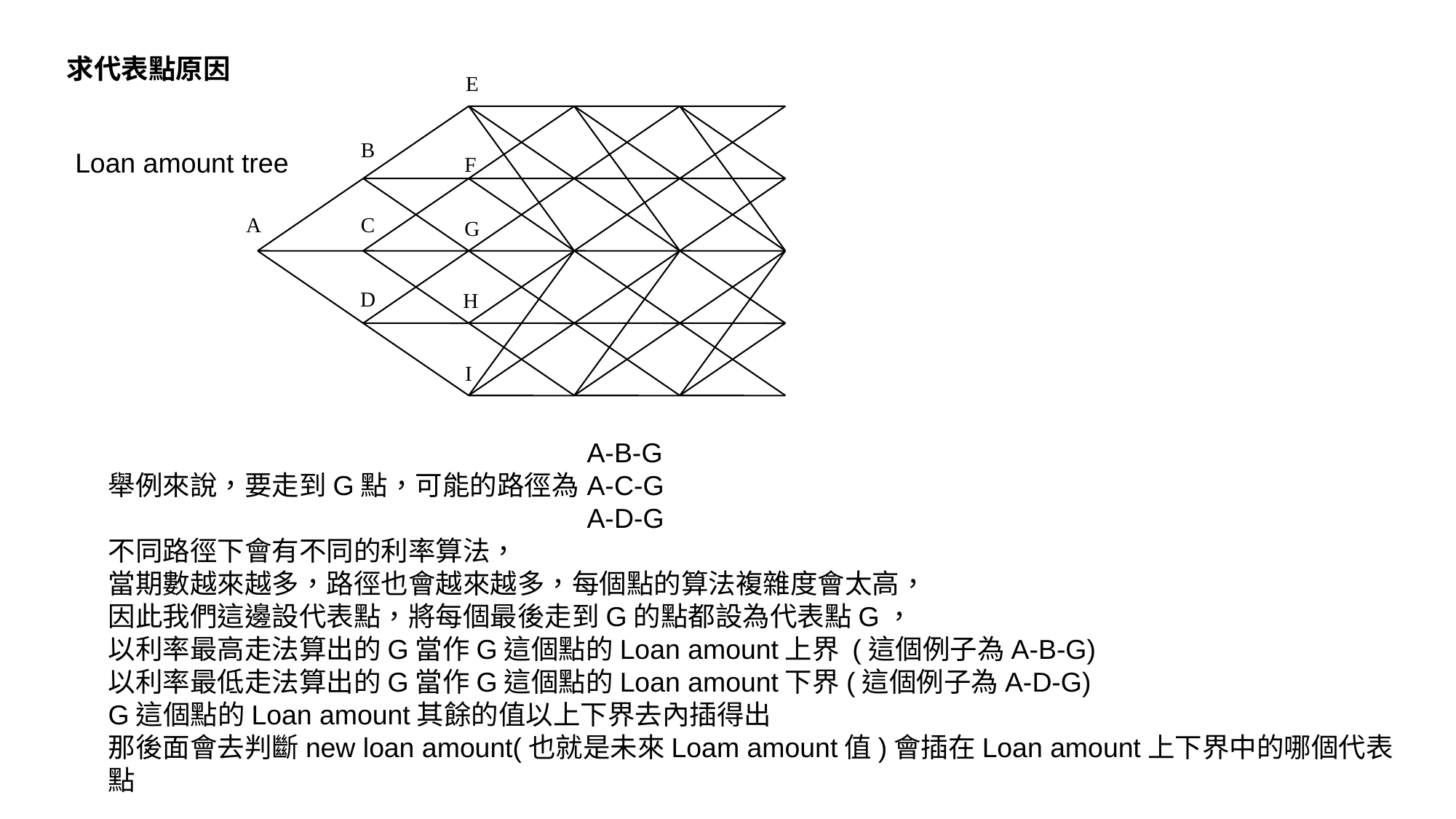

求代表點原因
E

B
C
D
F
A
G
H
I

Loan amount tree
A-B-G
A-C-G
A-D-G
舉例來說，要走到G點，可能的路徑為

不同路徑下會有不同的利率算法，
當期數越來越多，路徑也會越來越多，每個點的算法複雜度會太高，
因此我們這邊設代表點，將每個最後走到G的點都設為代表點G，
以利率最高走法算出的G當作G這個點的Loan amount上界 (這個例子為A-B-G)
以利率最低走法算出的G當作G這個點的Loan amount下界(這個例子為A-D-G)
G這個點的Loan amount其餘的值以上下界去內插得出
那後面會去判斷new loan amount(也就是未來Loam amount值)會插在Loan amount上下界中的哪個代表點